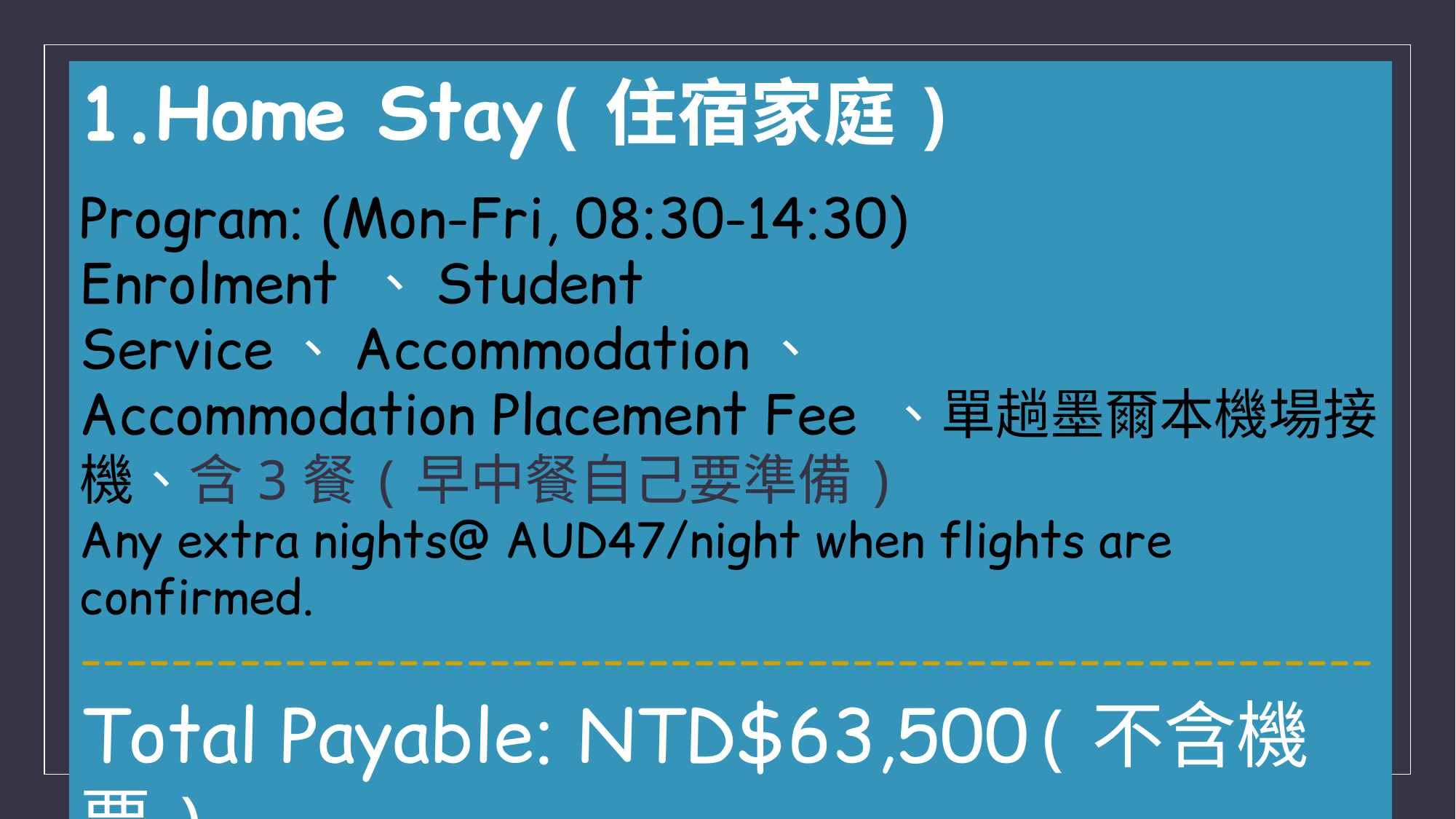

1.Home Stay(住宿家庭)

Program: (Mon-Fri, 08:30-14:30)
Enrolment 、Student Service、Accommodation、
Accommodation Placement Fee 、單趟墨爾本機場接機、含3餐(早中餐自己要準備)
Any extra nights@ AUD47/night when flights are confirmed.
---------------------------------------------------------Total Payable: NTD$63,500(不含機票)